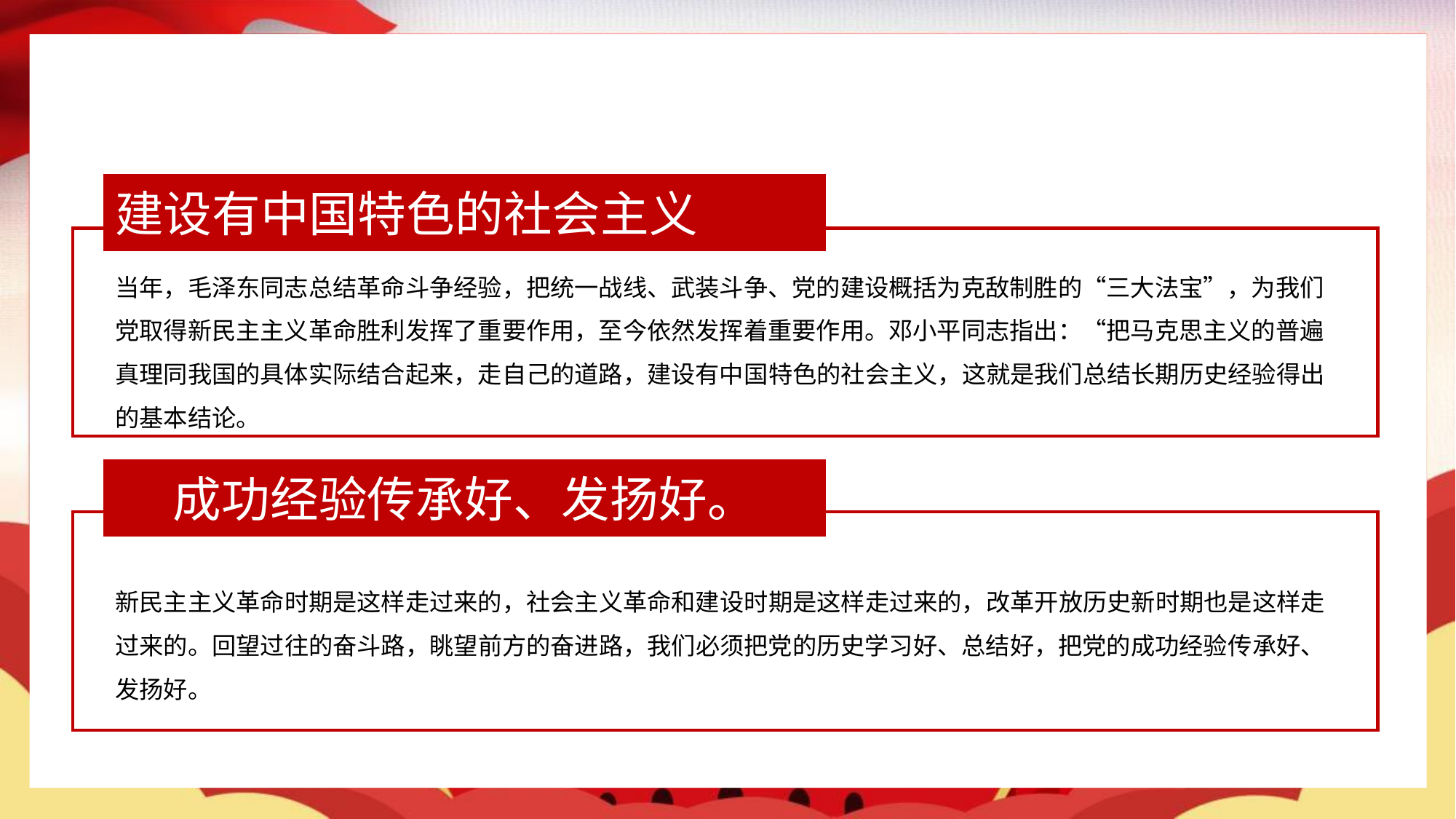

建设有中国特色的社会主义

当年，毛泽东同志总结革命斗争经验，把统一战线、武装斗争、党的建设概括为克敌制胜的“三大法宝”，为我们党取得新民主主义革命胜利发挥了重要作用，至今依然发挥着重要作用。邓小平同志指出：“把马克思主义的普遍真理同我国的具体实际结合起来，走自己的道路，建设有中国特色的社会主义，这就是我们总结长期历史经验得出的基本结论。
成功经验传承好、发扬好。

新民主主义革命时期是这样走过来的，社会主义革命和建设时期是这样走过来的，改革开放历史新时期也是这样走过来的。回望过往的奋斗路，眺望前方的奋进路，我们必须把党的历史学习好、总结好，把党的成功经验传承好、发扬好。